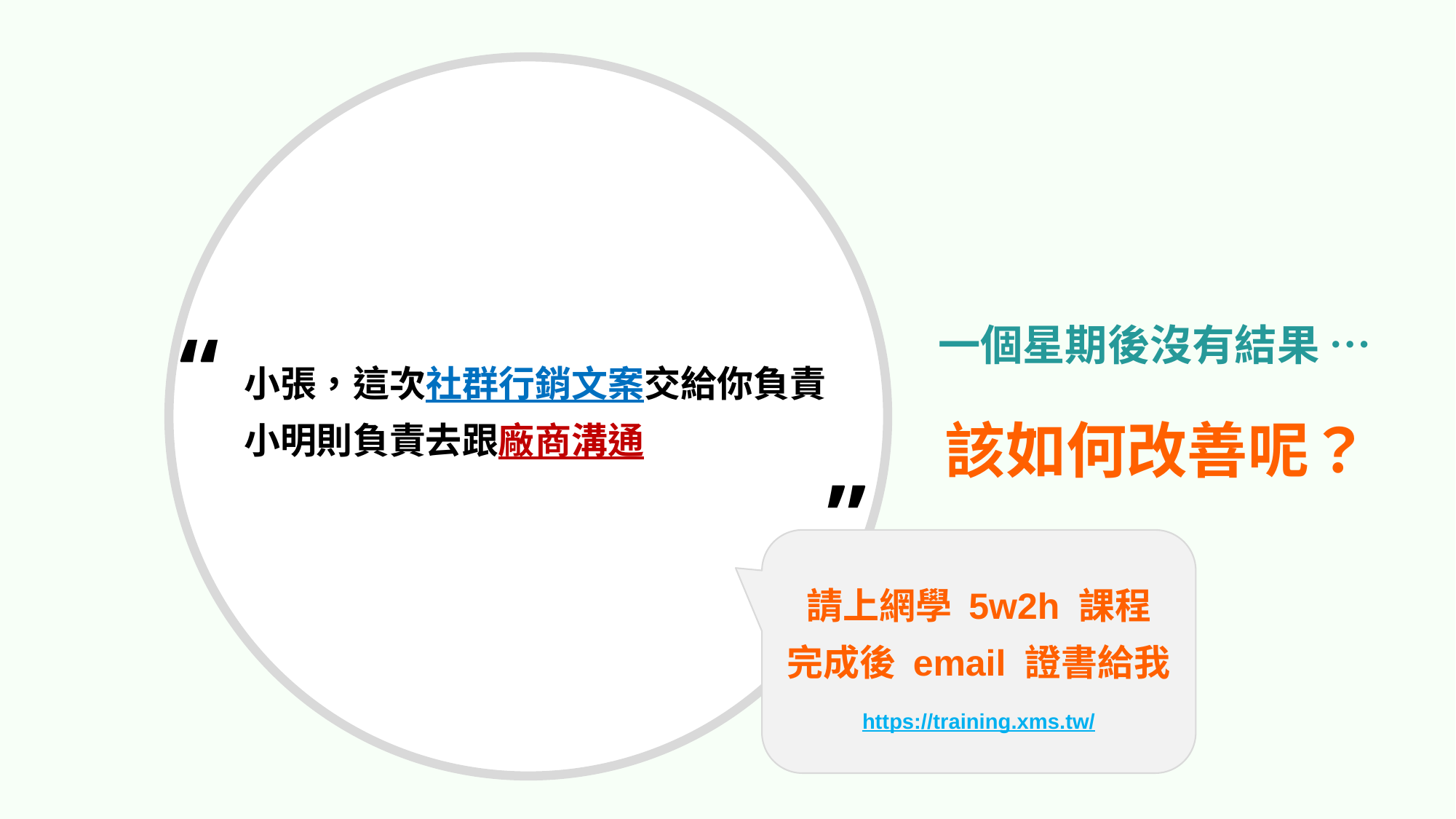

# 核心職能很重要

“
小張，這次社群行銷文案交給你負責
小明則負責去跟廠商溝通
”
一個星期後沒有結果 …
該如何改善呢？
請上網學 5w2h 課程
完成後 email 證書給我
https://training.xms.tw/